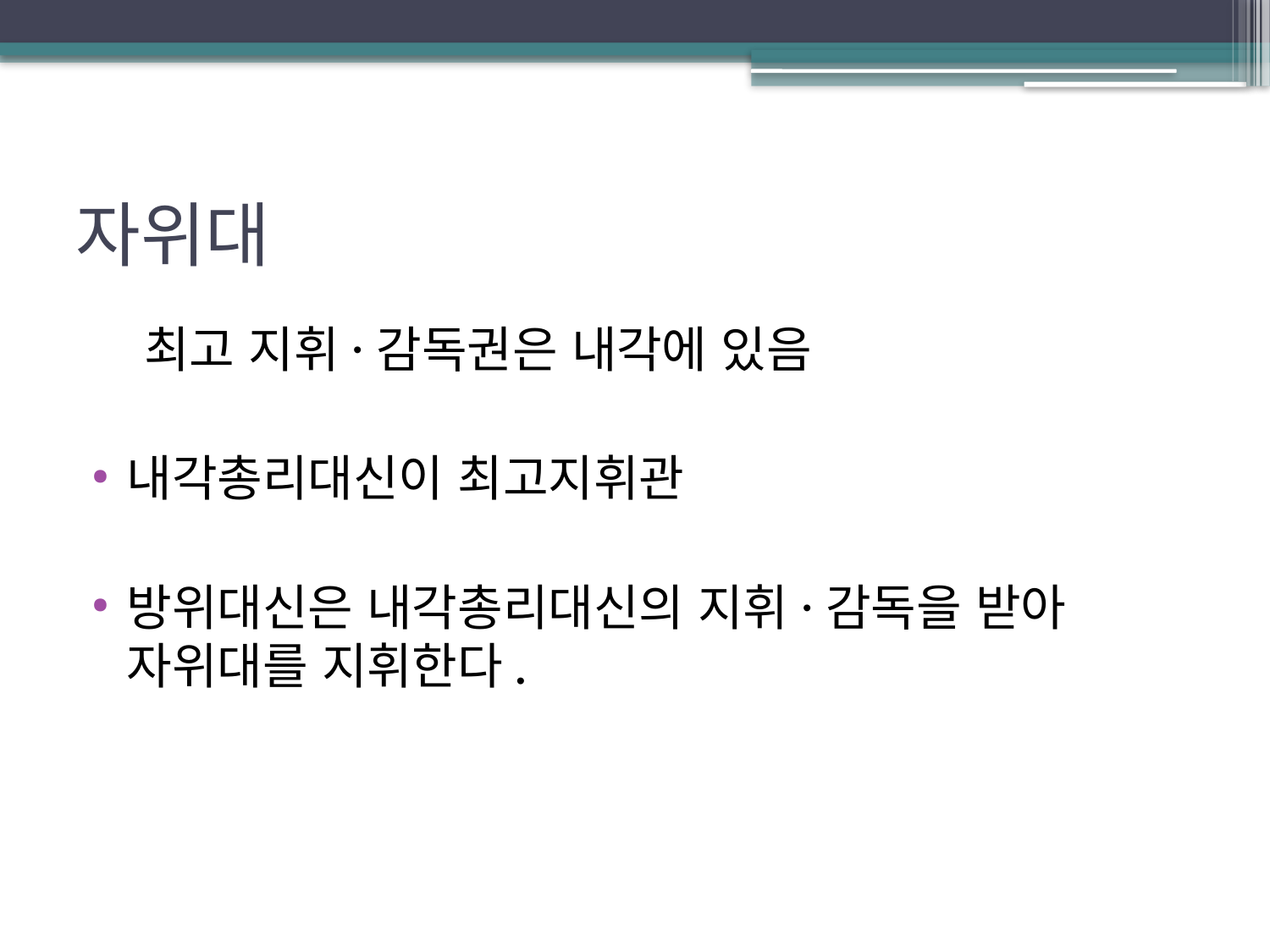

# 자위대
   최고 지휘·감독권은 내각에 있음

내각총리대신이 최고지휘관

방위대신은 내각총리대신의 지휘·감독을 받아 자위대를 지휘한다.